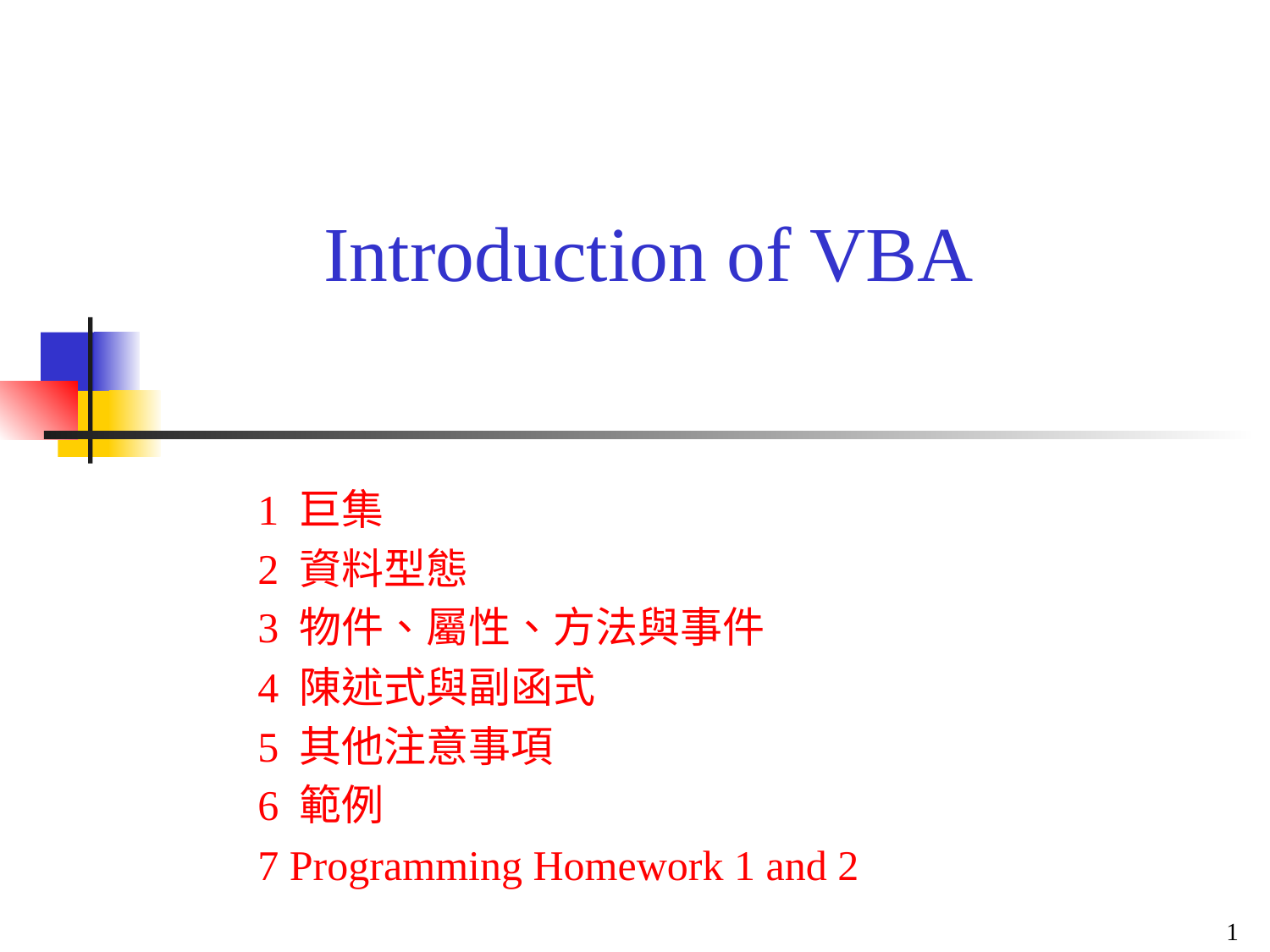

# Introduction of VBA
1 巨集
2 資料型態
3 物件、屬性、方法與事件
4 陳述式與副函式
5 其他注意事項
6 範例
7 Programming Homework 1 and 2
1